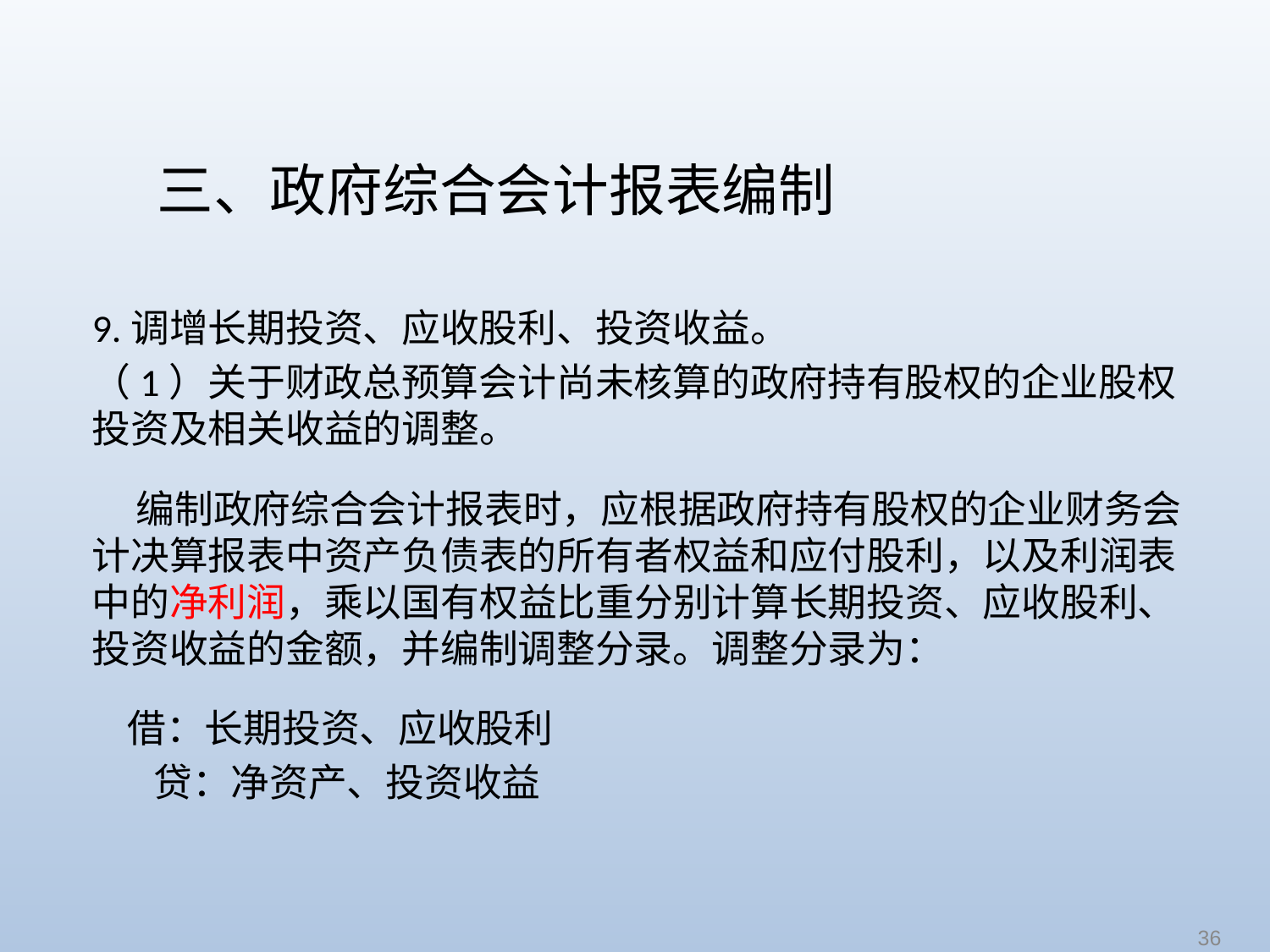

# 三、政府综合会计报表编制
9.调增长期投资、应收股利、投资收益。
（1）关于财政总预算会计尚未核算的政府持有股权的企业股权投资及相关收益的调整。

    编制政府综合会计报表时，应根据政府持有股权的企业财务会计决算报表中资产负债表的所有者权益和应付股利，以及利润表中的净利润，乘以国有权益比重分别计算长期投资、应收股利、投资收益的金额，并编制调整分录。调整分录为：

   借：长期投资、应收股利
      贷：净资产、投资收益

36